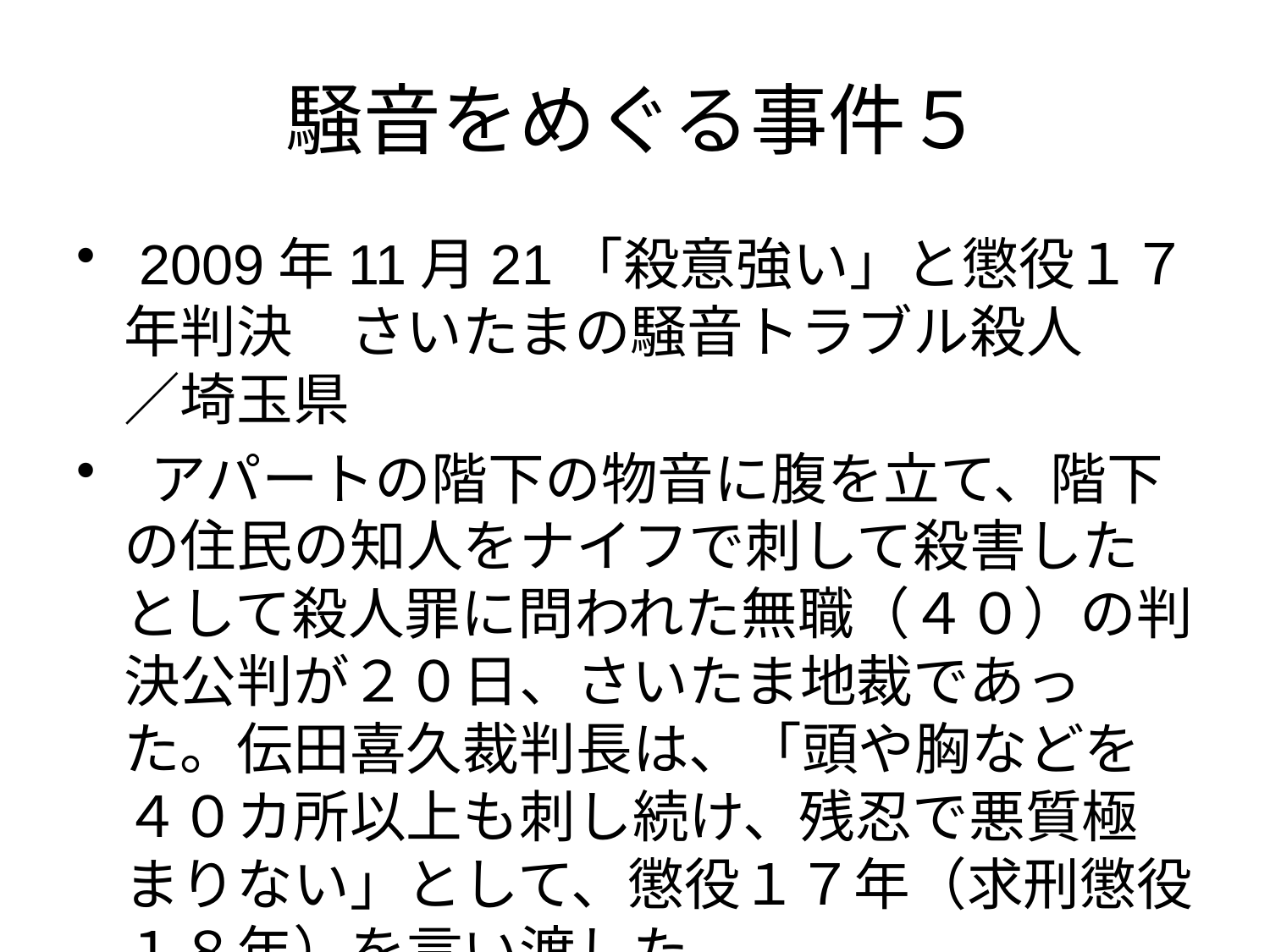

# 騒音をめぐる事件５
 2009年11月21「殺意強い」と懲役１７年判決　さいたまの騒音トラブル殺人　／埼玉県
 アパートの階下の物音に腹を立て、階下の住民の知人をナイフで刺して殺害したとして殺人罪に問われた無職（４０）の判決公判が２０日、さいたま地裁であった。伝田喜久裁判長は、「頭や胸などを４０カ所以上も刺し続け、残忍で悪質極まりない」として、懲役１７年（求刑懲役１８年）を言い渡した。